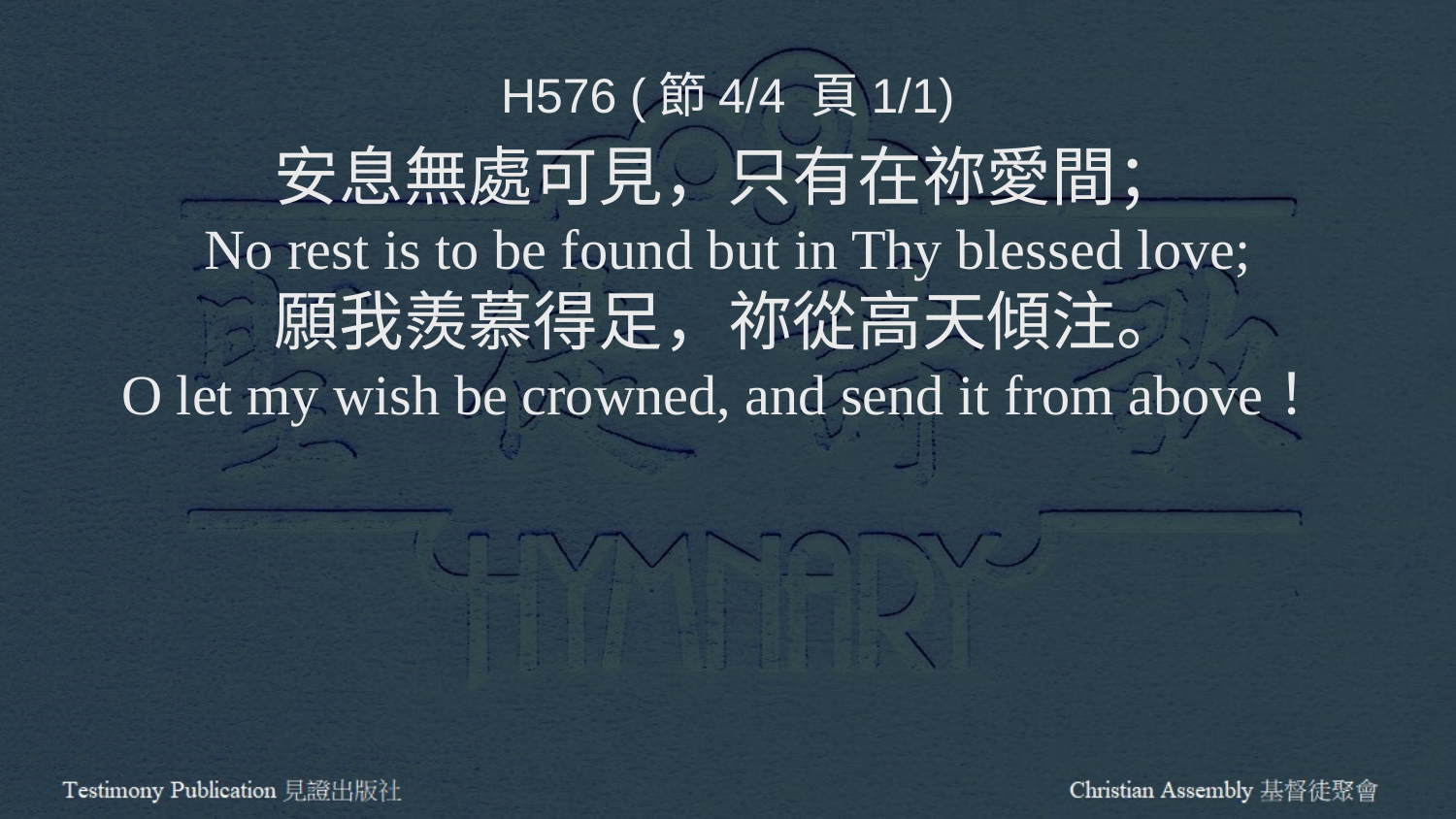

H576 (節4/4 頁1/1)
安息無處可見，只有在祢愛間；
No rest is to be found but in Thy blessed love;
願我羨慕得足，祢從高天傾注。
O let my wish be crowned, and send it from above！